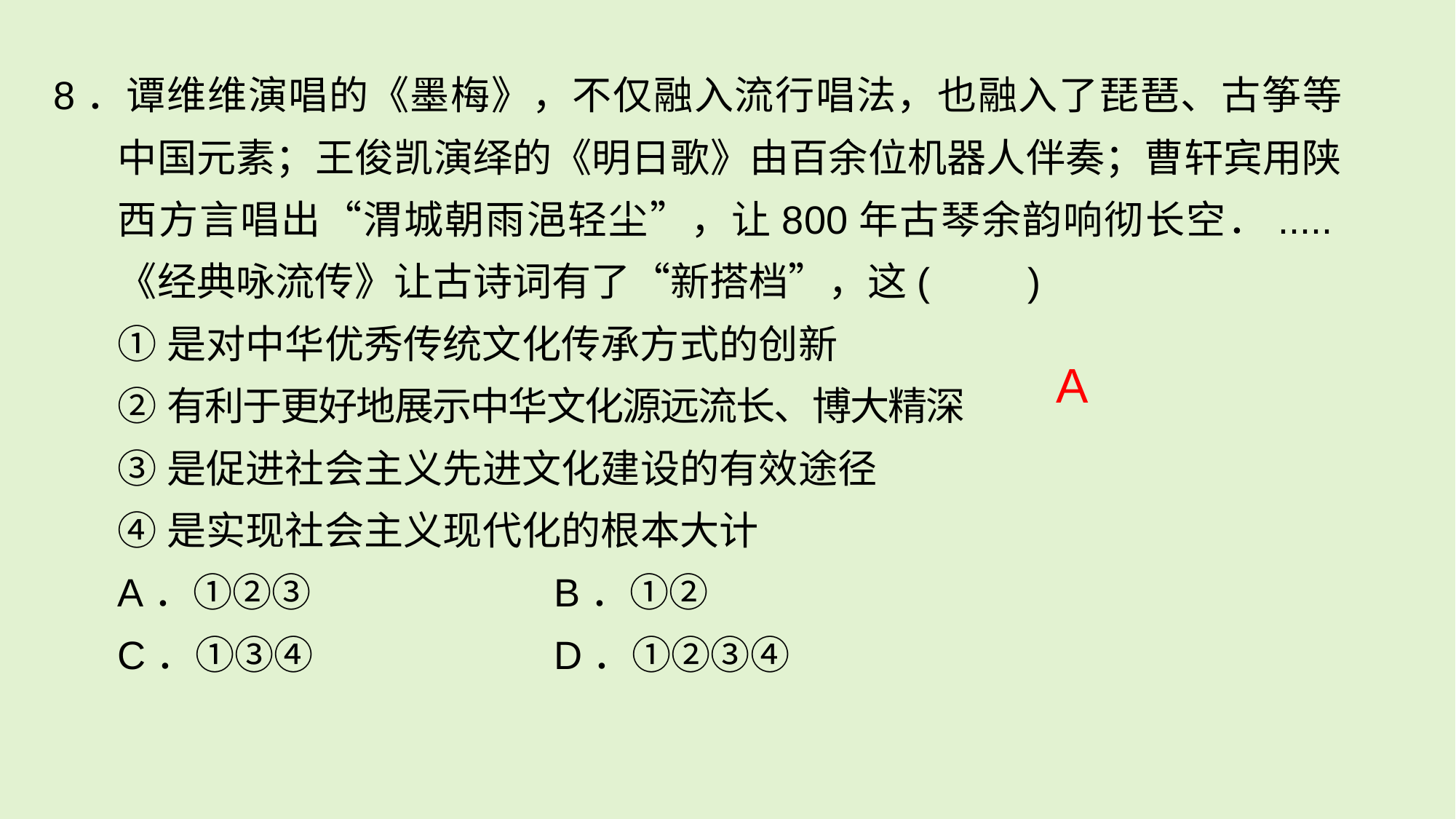

8．谭维维演唱的《墨梅》，不仅融入流行唱法，也融入了琵琶、古筝等中国元素；王俊凯演绎的《明日歌》由百余位机器人伴奏；曹轩宾用陕西方言唱出“渭城朝雨浥轻尘”，让800年古琴余韵响彻长空．.....《经典咏流传》让古诗词有了“新搭档”，这(　　)
	①是对中华优秀传统文化传承方式的创新
	②有利于更好地展示中华文化源远流长、博大精深
	③是促进社会主义先进文化建设的有效途径
	④是实现社会主义现代化的根本大计
	A．①②③  			B．①②
	C．①③④  			D．①②③④
A